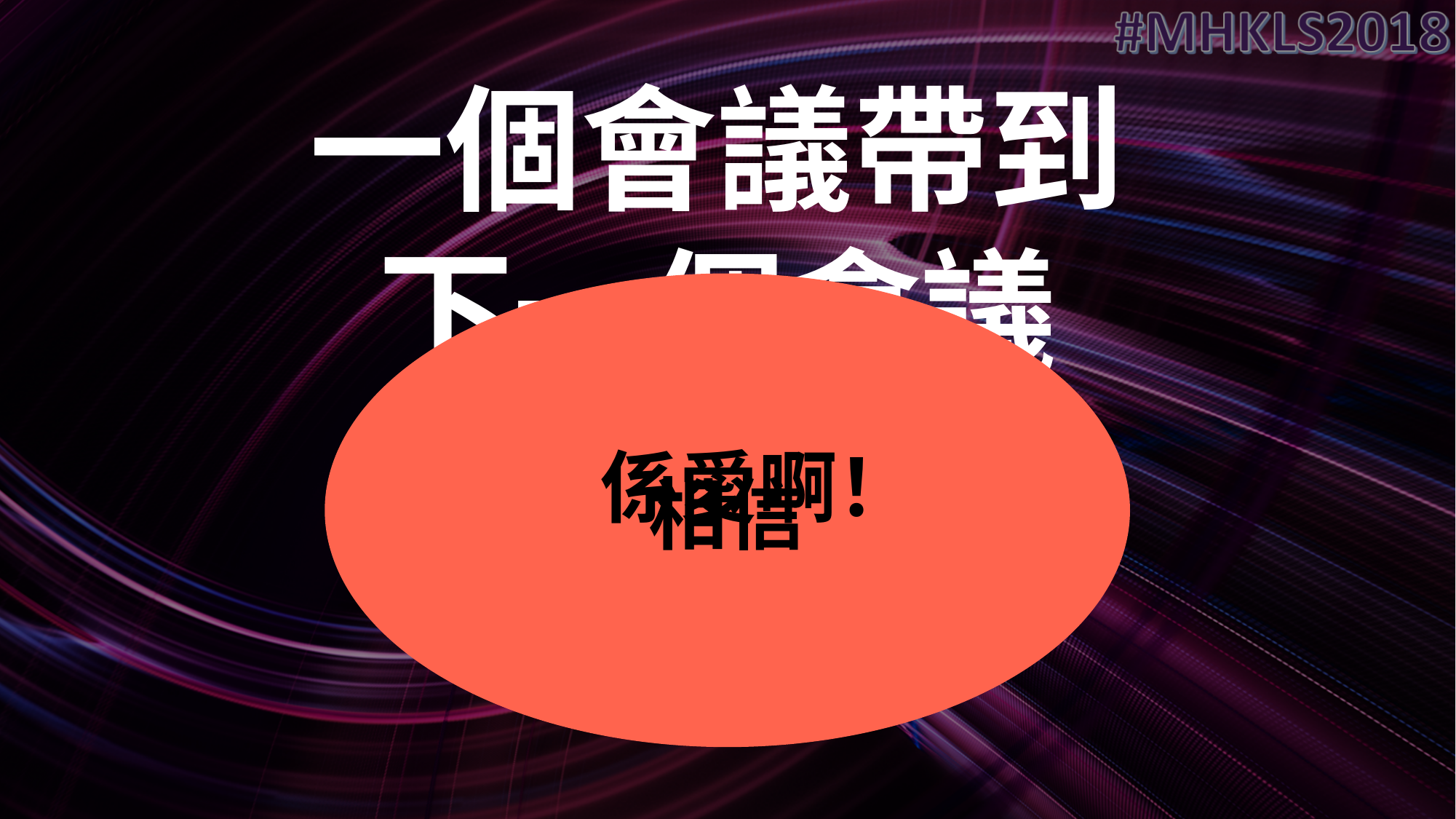

# 一個會議帶到
下一個會議

知識
了解公司
目標
係愛啊！
相信
技巧
方向
見證
明白產品
自我提升